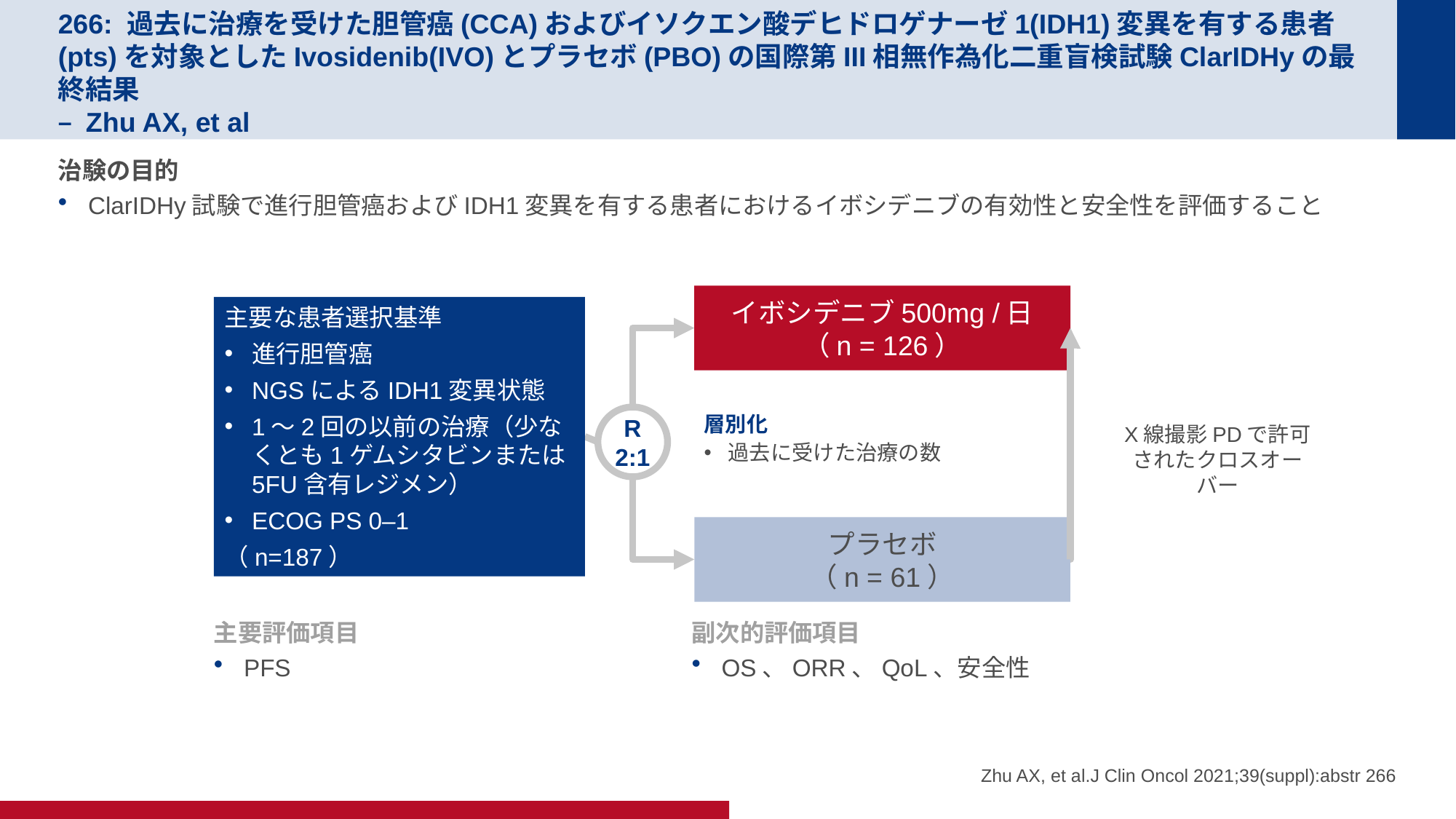

# 266: 過去に治療を受けた胆管癌(CCA)およびイソクエン酸デヒドロゲナーゼ1(IDH1)変異を有する患者(pts)を対象としたIvosidenib(IVO)とプラセボ(PBO)の国際第III相無作為化二重盲検試験ClarIDHyの最終結果 – Zhu AX, et al
治験の目的
ClarIDHy試験で進行胆管癌およびIDH1変異を有する患者におけるイボシデニブの有効性と安全性を評価すること
イボシデニブ500mg /日
（n = 126）
主要な患者選択基準
進行胆管癌
NGSによるIDH1変異状態
1〜2回の以前の治療（少なくとも1ゲムシタビンまたは5FU含有レジメン）
ECOG PS 0–1
（n=187）
層別化
過去に受けた治療の数
R
2:1
X線撮影PDで許可されたクロスオーバー
プラセボ
（n = 61）
主要評価項目
PFS

副次的評価項目
OS、ORR、QoL、安全性
Zhu AX, et al.J Clin Oncol 2021;39(suppl):abstr 266